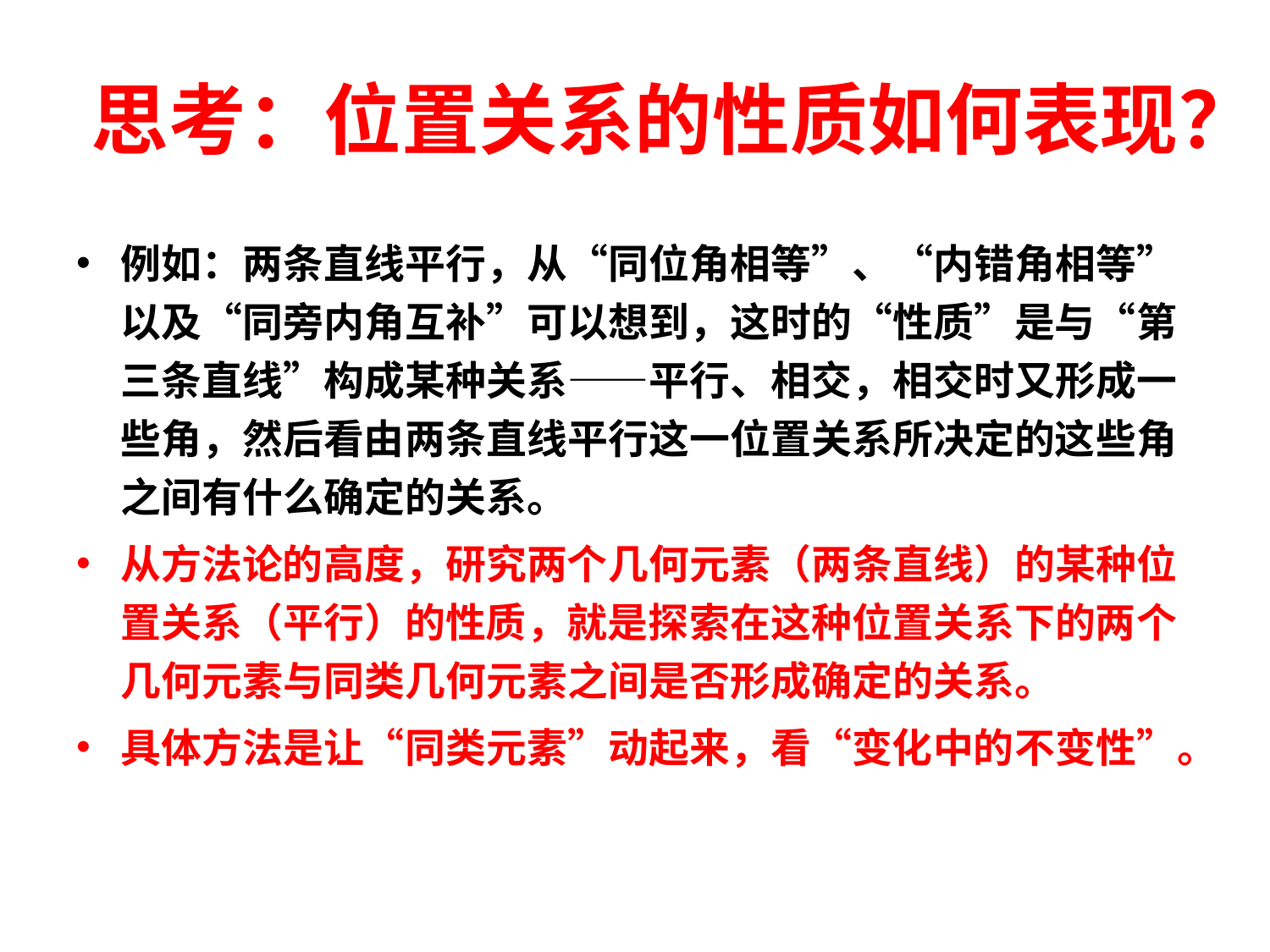

# 思考：位置关系的性质如何表现？
例如：两条直线平行，从“同位角相等”、“内错角相等”以及“同旁内角互补”可以想到，这时的“性质”是与“第三条直线”构成某种关系——平行、相交，相交时又形成一些角，然后看由两条直线平行这一位置关系所决定的这些角之间有什么确定的关系。
从方法论的高度，研究两个几何元素（两条直线）的某种位置关系（平行）的性质，就是探索在这种位置关系下的两个几何元素与同类几何元素之间是否形成确定的关系。
具体方法是让“同类元素”动起来，看“变化中的不变性”。